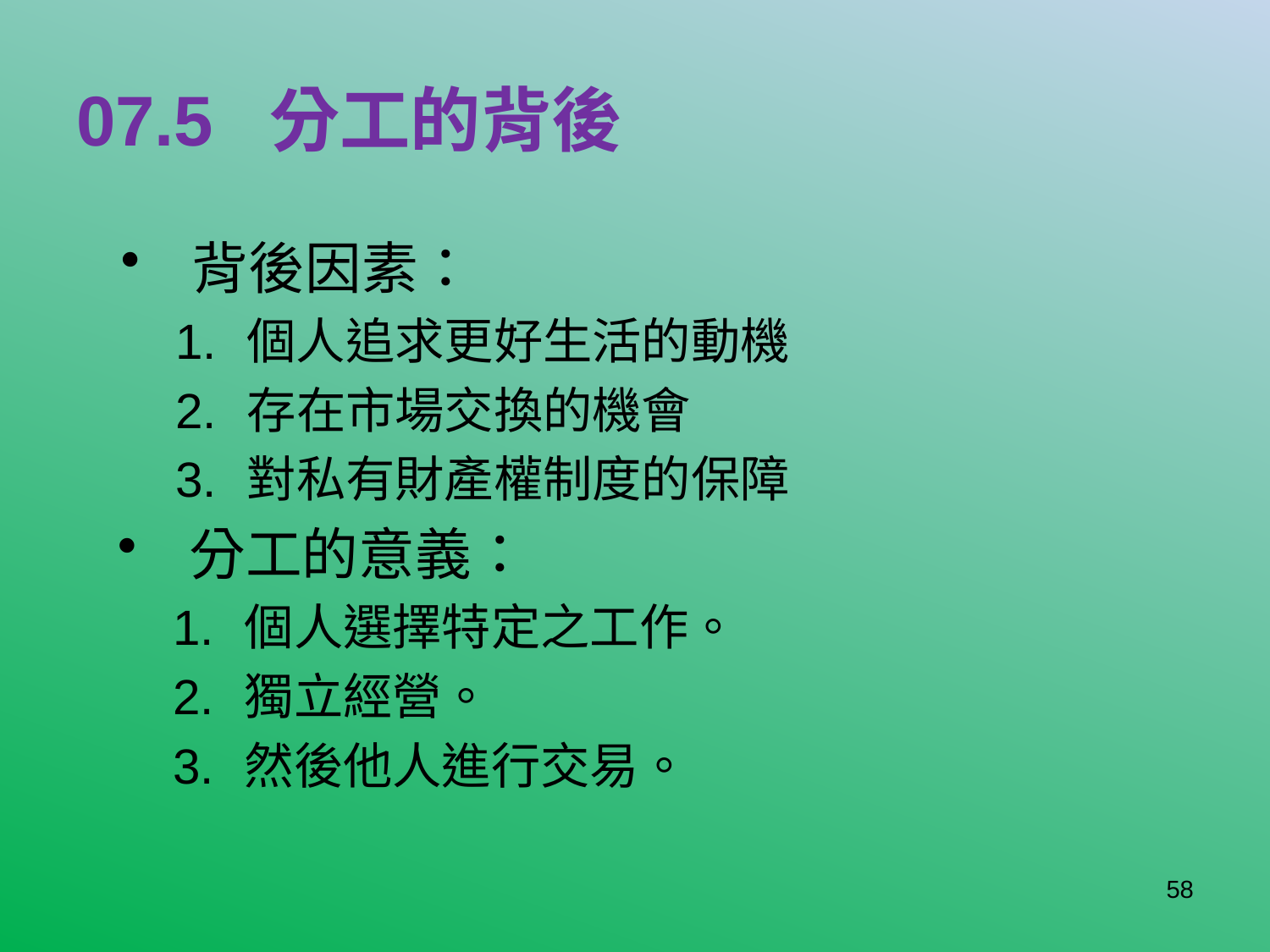

# 07.5  分工的背後
背後因素：
個人追求更好生活的動機
存在市場交換的機會
對私有財產權制度的保障
分工的意義：
個人選擇特定之工作。
獨立經營。
然後他人進行交易。
58